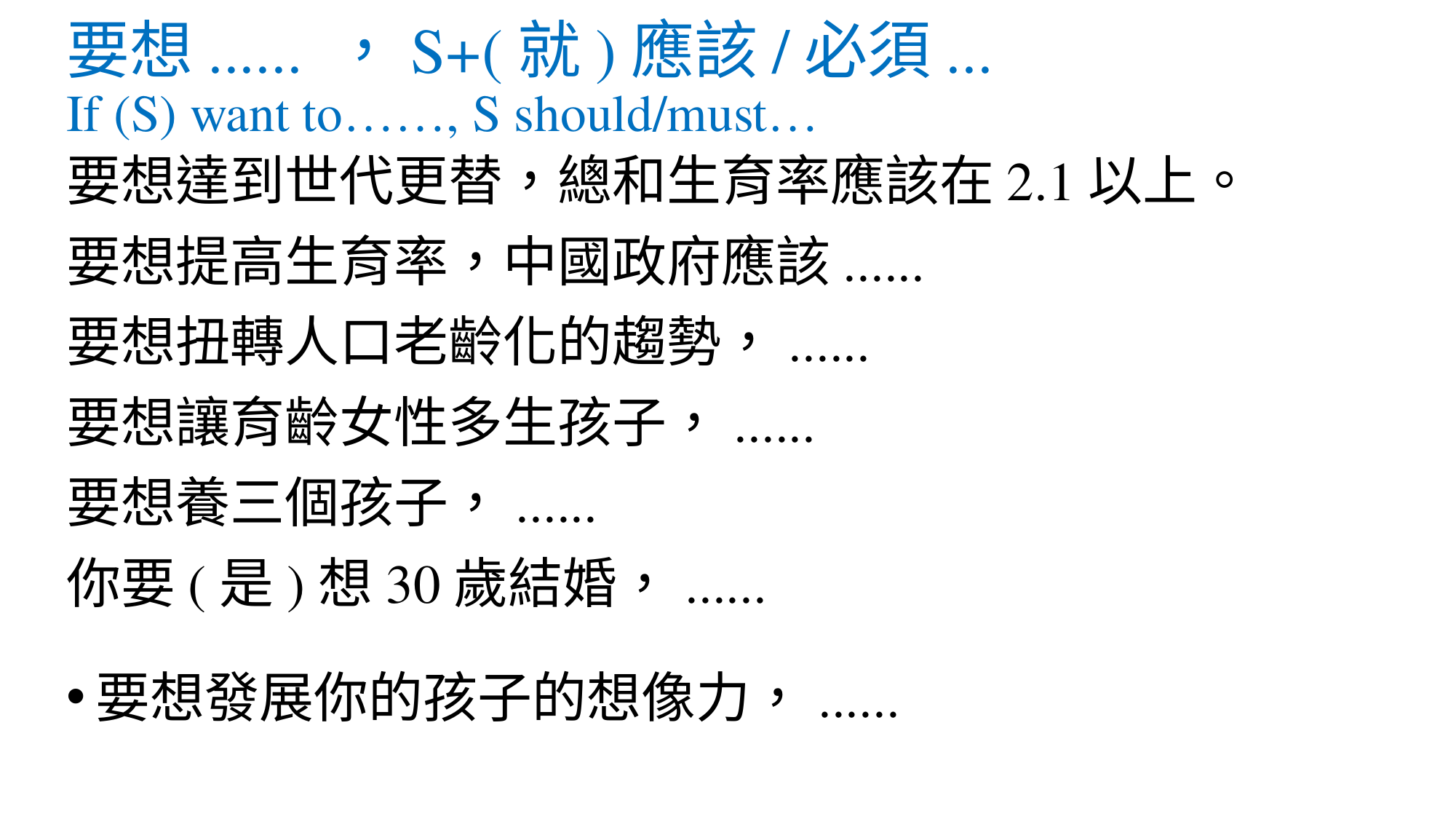

# 要想...... ，S+(就)應該/必須... If (S) want to……, S should/must…
要想達到世代更替，總和生育率應該在2.1以上。
要想提高生育率，中國政府應該......
要想扭轉人口老齡化的趨勢，......
要想讓育齡女性多生孩子，......
要想養三個孩子，......
你要(是)想30歲結婚，......
要想發展你的孩子的想像力，......